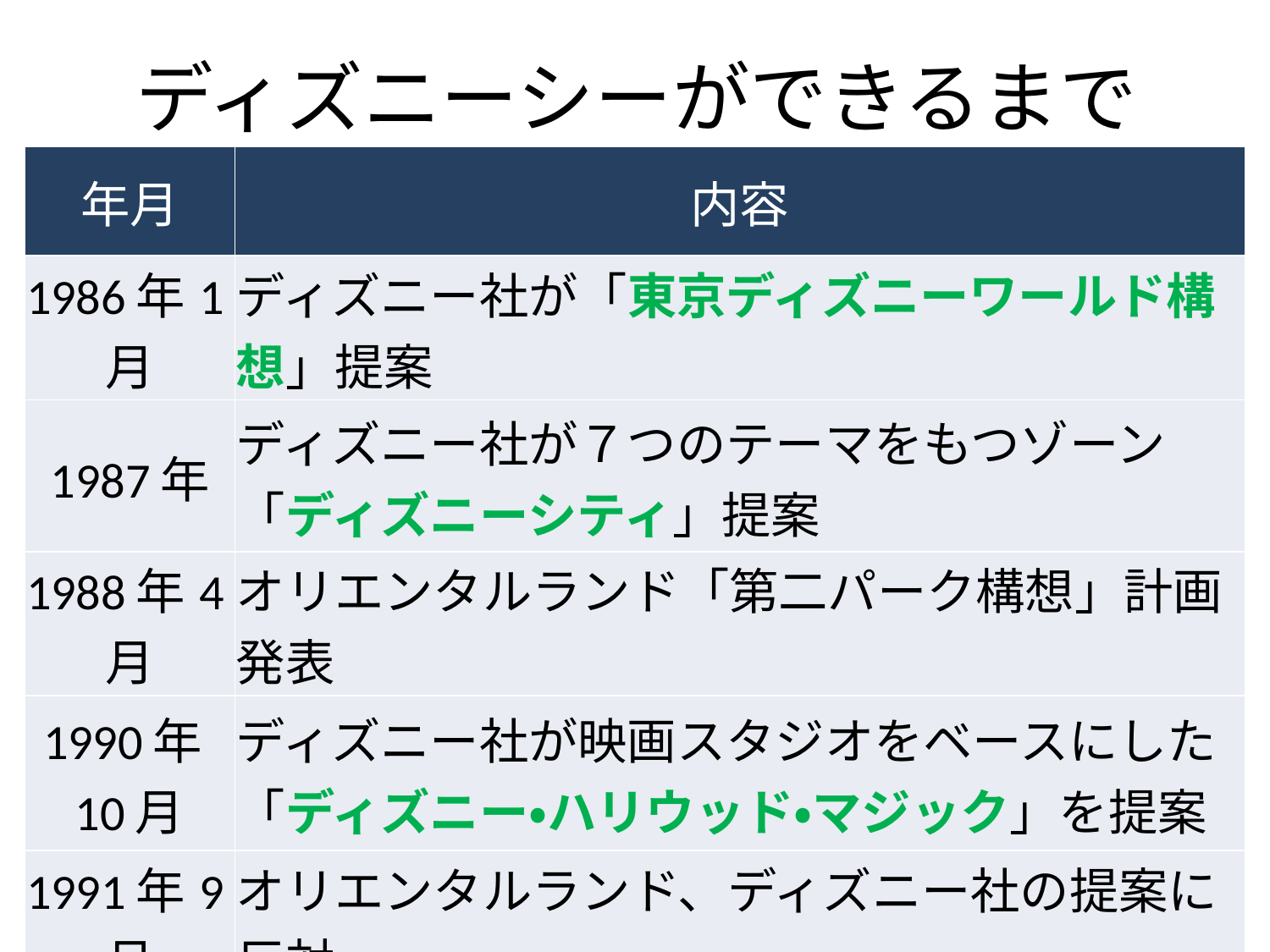

# ディズニーシーができるまで
| 年月 | 内容 |
| --- | --- |
| 1986年1月 | ディズニー社が「東京ディズニーワールド構想」提案 |
| 1987年 | ディズニー社が７つのテーマをもつゾーン「ディズニーシティ」提案 |
| 1988年4月 | オリエンタルランド「第二パーク構想」計画発表 |
| 1990年10月 | ディズニー社が映画スタジオをベースにした「ディズニー・ハリウッド・マジック」を提案 |
| 1991年9月 | オリエンタルランド、ディズニー社の提案に反対 |